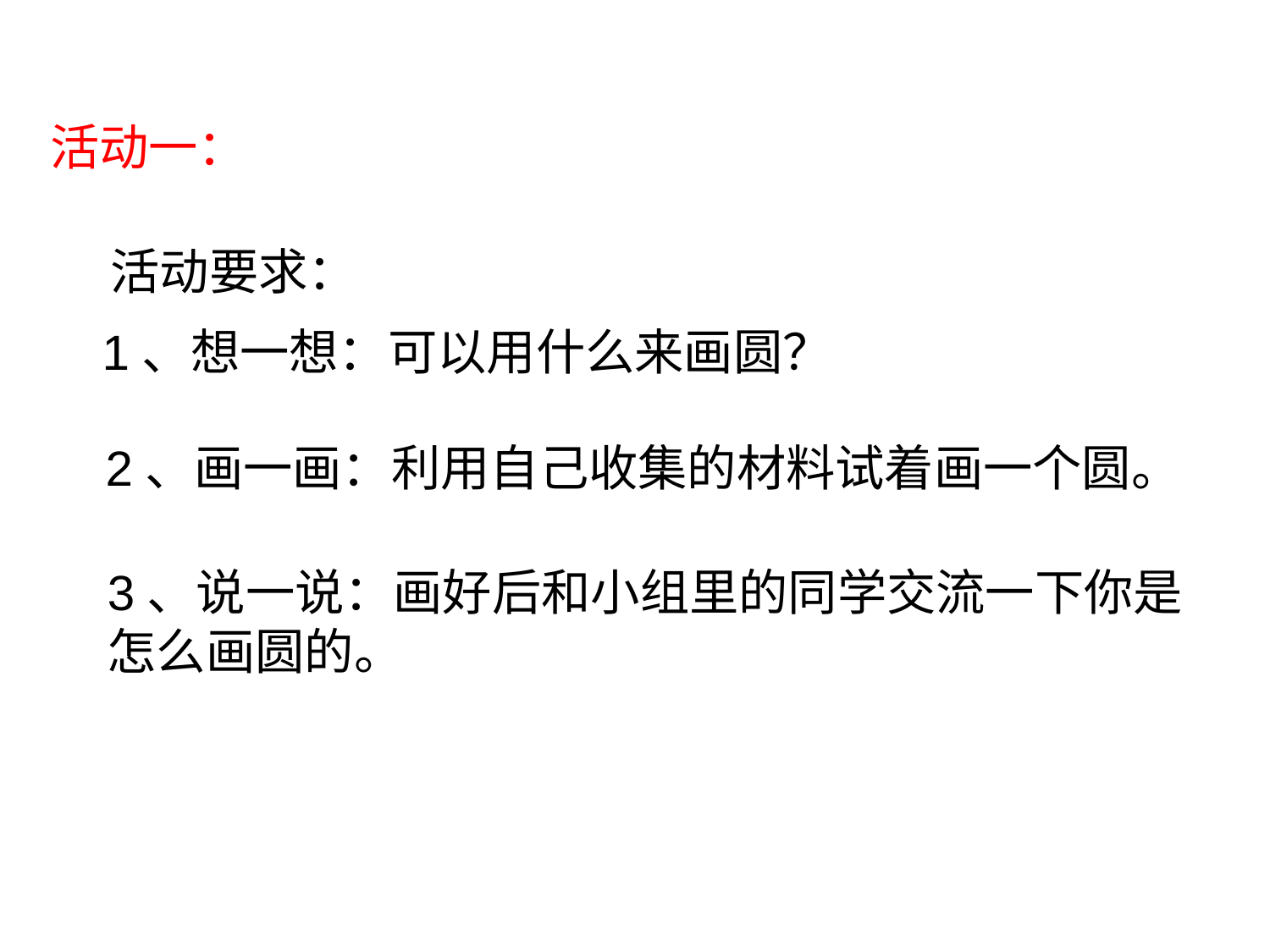

活动一：
活动要求：
1、想一想：可以用什么来画圆？
2、画一画：利用自己收集的材料试着画一个圆。
3、说一说：画好后和小组里的同学交流一下你是怎么画圆的。